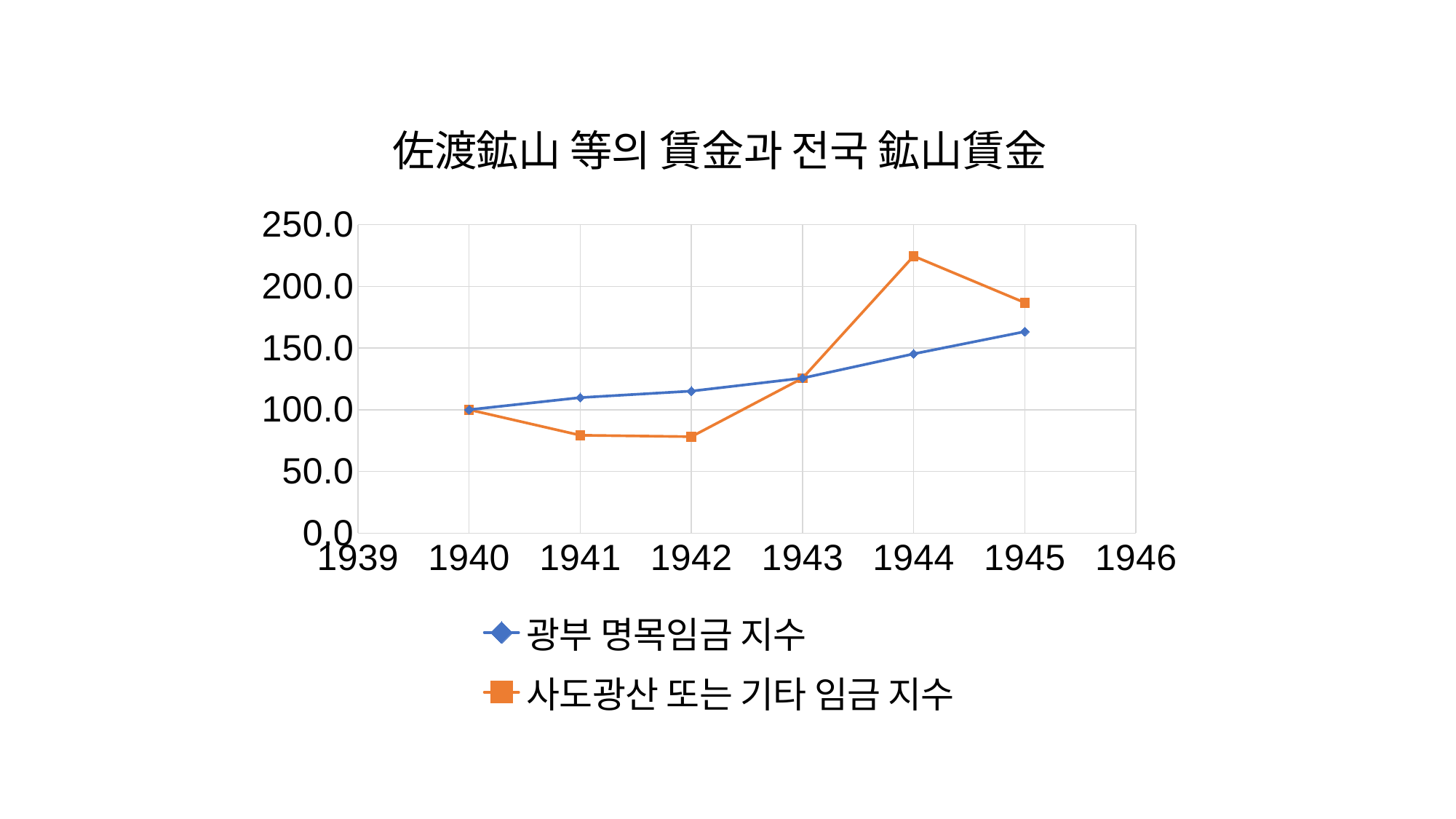

### Chart: 佐渡鉱山 等의 賃金과 전국 鉱山賃金

| Category | 광부 명목임금 지수 | 사도광산 또는 기타 임금 지수 |
|---|---|---|